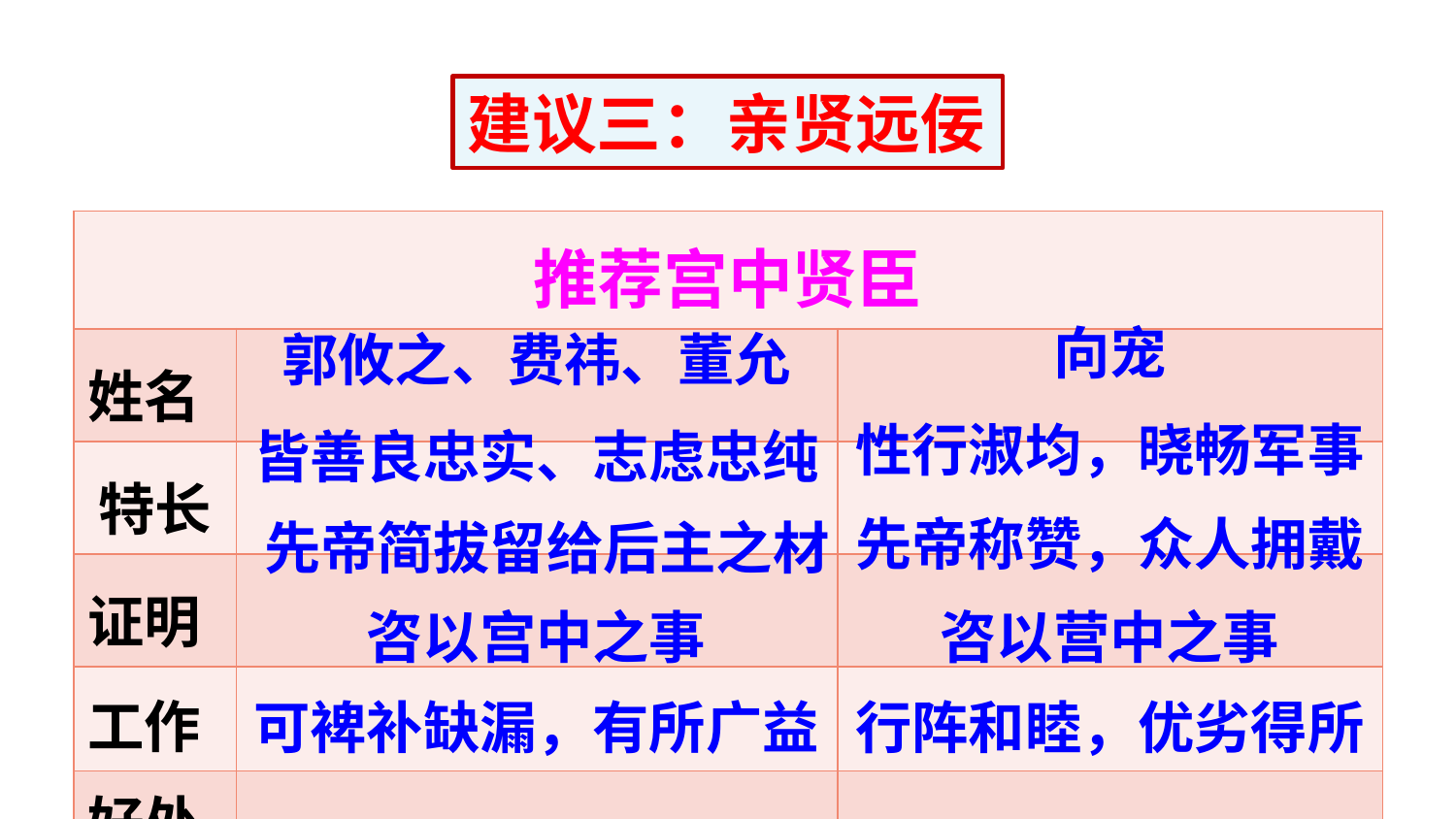

建议三：亲贤远佞
| 推荐宫中贤臣 |  |  |
| --- | --- | --- |
| 姓名 |  |  |
| 特长 |  |  |
| 证明 |  |  |
| 工作 |  |  |
| 好处 |  |  |
郭攸之、费祎、董允
向宠
皆善良忠实、志虑忠纯
性行淑均，晓畅军事
先帝称赞，众人拥戴
先帝简拔留给后主之材
咨以宫中之事
咨以营中之事
行阵和睦，优劣得所
可裨补缺漏，有所广益